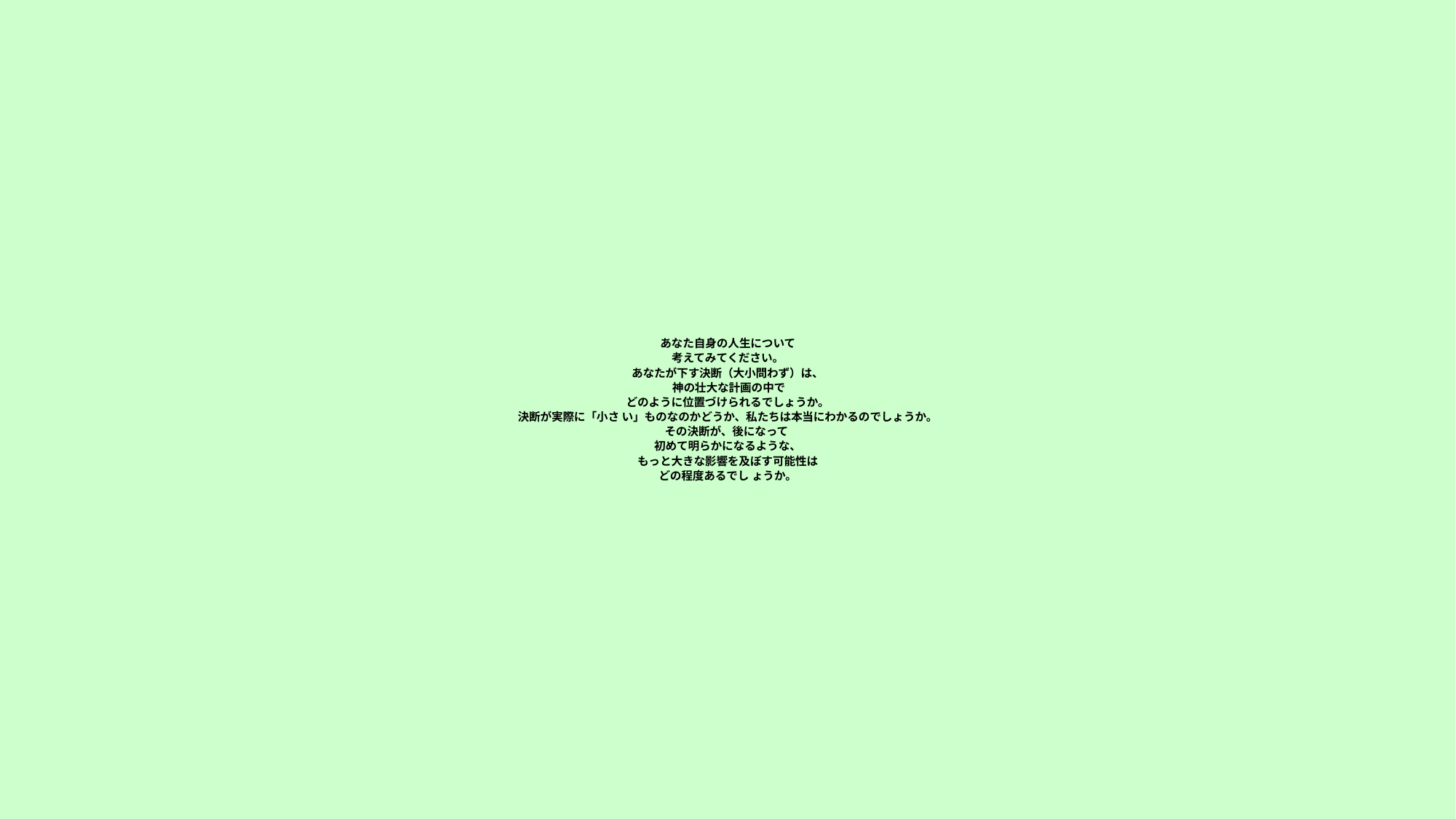

# あなた自身の人生について 考えてみてください。 あなたが下す決断（大小問わず）は、 神の壮大な計画の中で どのように位置づけられるでしょうか。 決断が実際に「小さ い」ものなのかどうか、私たちは本当にわかるのでしょうか。 その決断が、後になって 初めて明らかになるような、 もっと大きな影響を及ぼす可能性は どの程度あるでし ょうか。